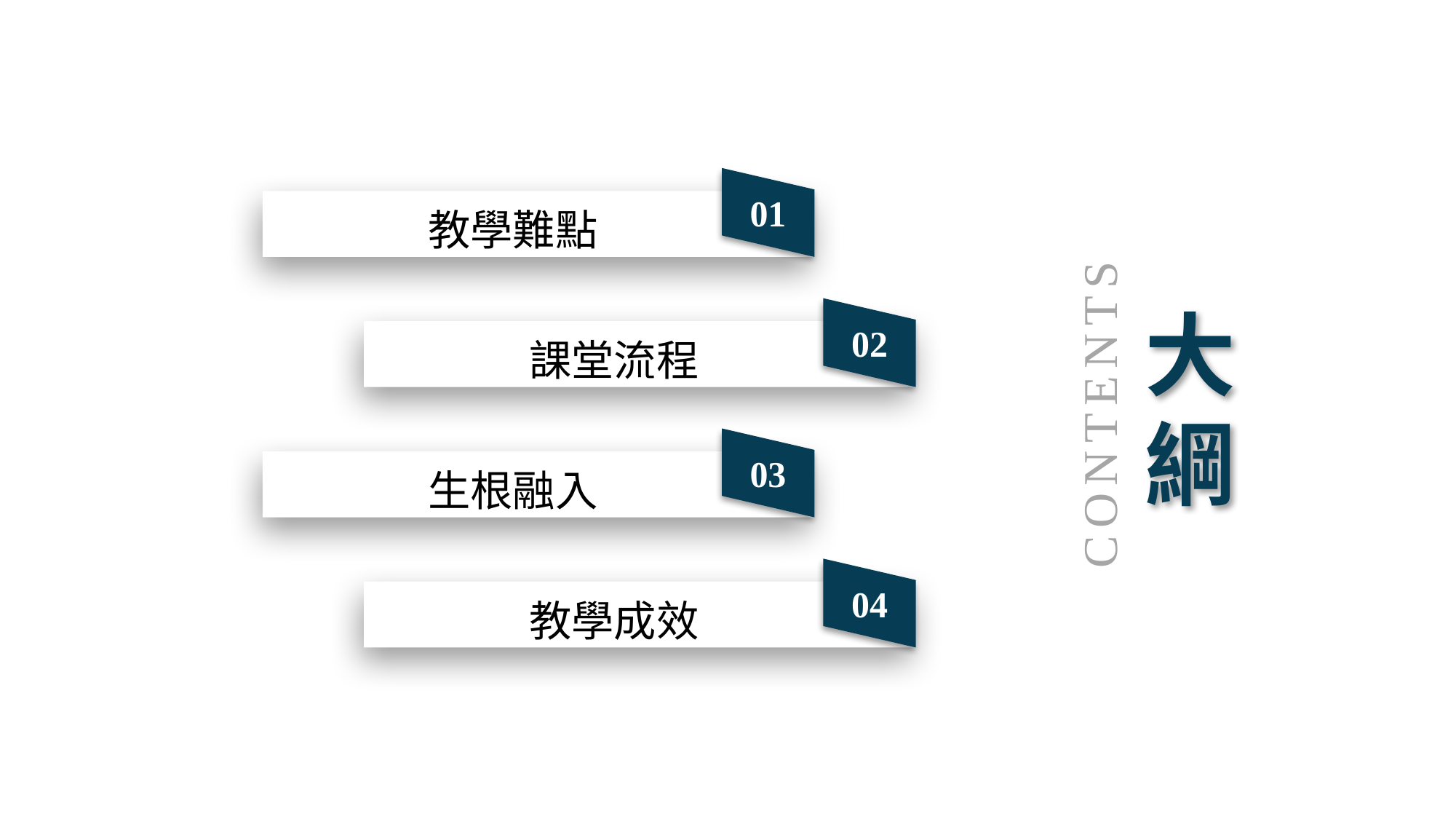

01
教學難點
02
課堂流程
大
綱
CONTENTS
03
生根融入
04
教學成效